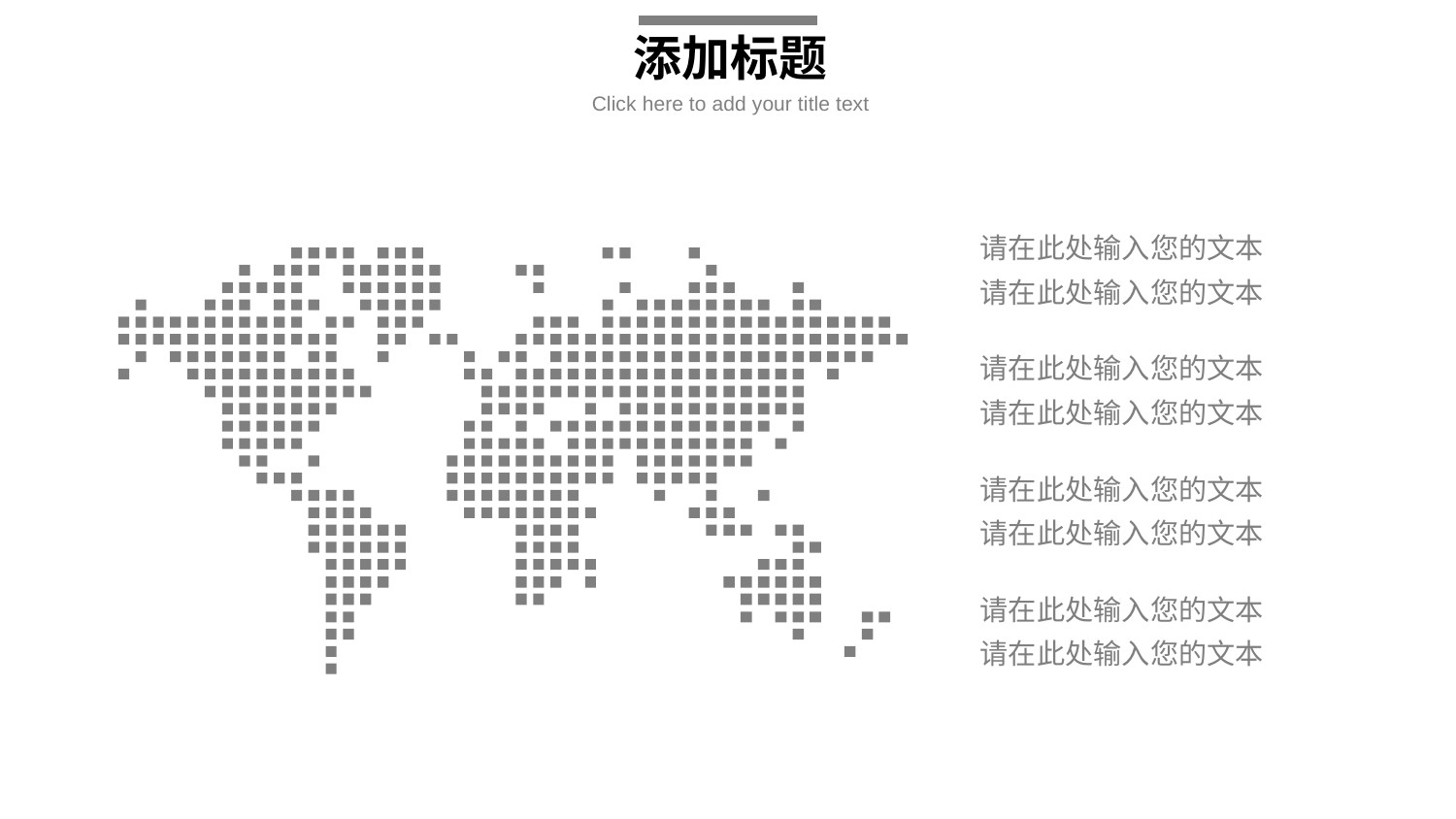

添加标题
Click here to add your title text
请在此处输入您的文本
请在此处输入您的文本

请在此处输入您的文本
请在此处输入您的文本
请在此处输入您的文本
请在此处输入您的文本
请在此处输入您的文本
请在此处输入您的文本